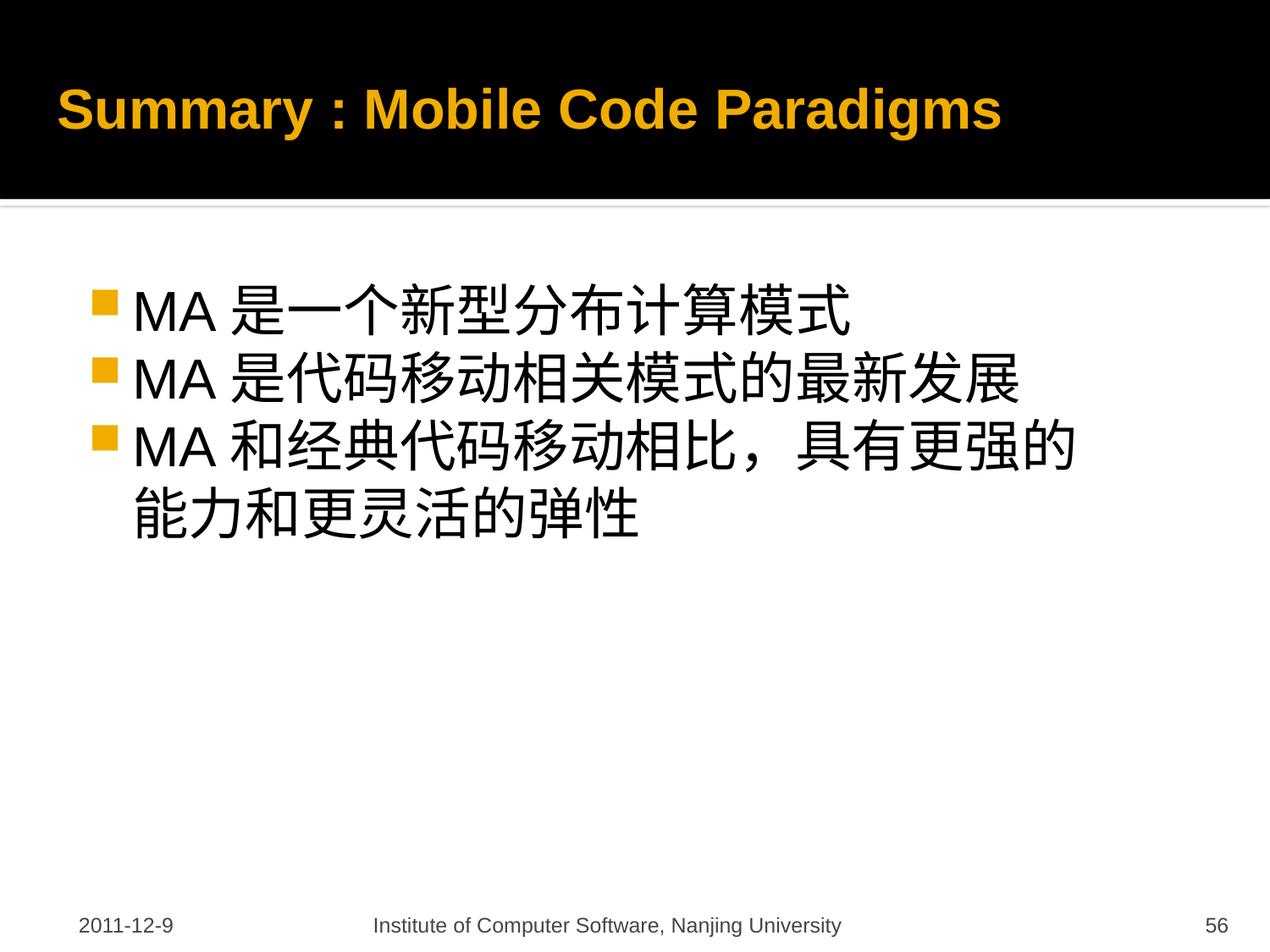

# Summary : Mobile Code Paradigms
MA是一个新型分布计算模式
MA是代码移动相关模式的最新发展
MA和经典代码移动相比，具有更强的能力和更灵活的弹性
2011-12-9
Institute of Computer Software, Nanjing University
56